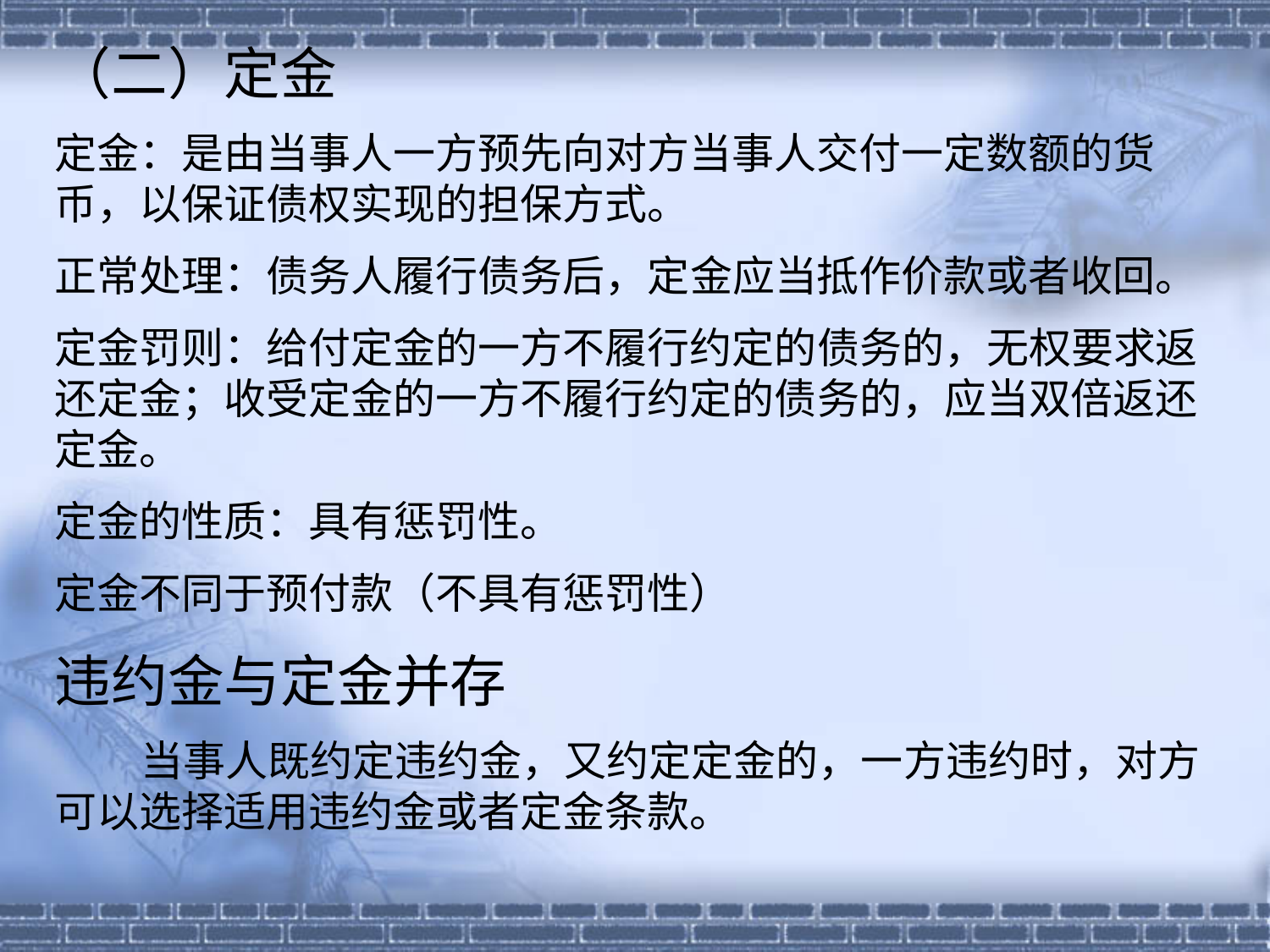

（二）定金
定金：是由当事人一方预先向对方当事人交付一定数额的货币，以保证债权实现的担保方式。
正常处理：债务人履行债务后，定金应当抵作价款或者收回。
定金罚则：给付定金的一方不履行约定的债务的，无权要求返还定金；收受定金的一方不履行约定的债务的，应当双倍返还定金。
定金的性质：具有惩罚性。
定金不同于预付款（不具有惩罚性）
违约金与定金并存
        当事人既约定违约金，又约定定金的，一方违约时，对方可以选择适用违约金或者定金条款。